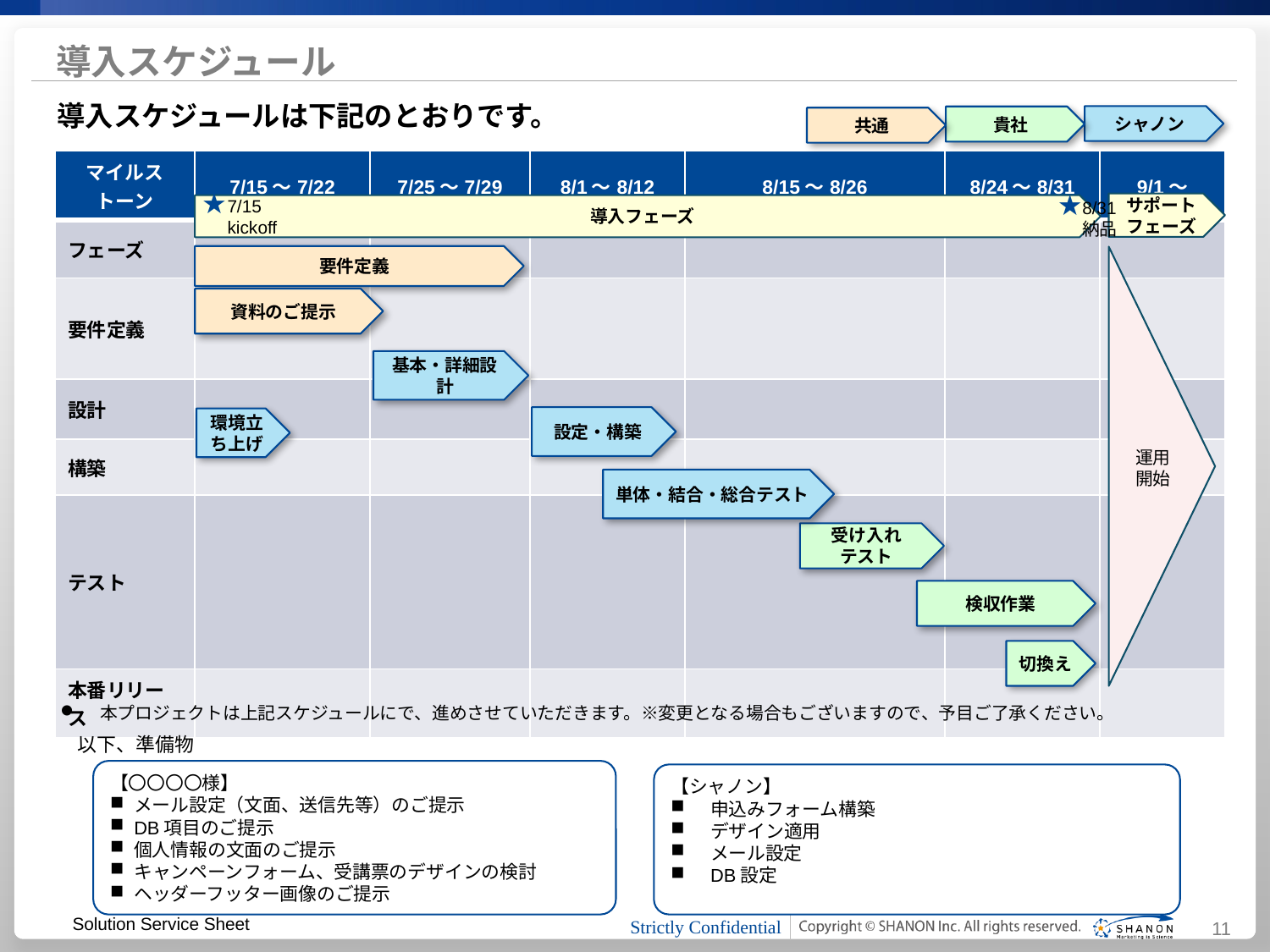

# 導入スケジュール
導入スケジュールは下記のとおりです。
シャノン
貴社
共通
| マイルストーン | 7/15～7/22 | 7/25～7/29 | 8/1～8/12 | 8/15～8/26 | 8/24～8/31 | 9/1～ |
| --- | --- | --- | --- | --- | --- | --- |
| フェーズ |  |  |  |  |  |  |
| 要件定義 |  |  |  |  |  |  |
| 設計 |  |  |  |  |  |  |
| 構築 |  |  |  |  |  |  |
| テスト |  |  |  |  |  |  |
| 本番リリース |  |  |  |  |  |  |
★
★
8/31
納品
7/15
kickoff
サポートフェーズ
導入フェーズ
要件定義
資料のご提示
基本・詳細設計
設定・構築
環境立ち上げ

運用開始
単体・結合・総合テスト
受け入れ
テスト
検収作業
切換え
本プロジェクトは上記スケジュールにで、進めさせていただきます。※変更となる場合もございますので、予目ご了承ください。
以下、準備物
【〇〇〇〇様】
メール設定（文面、送信先等）のご提示
DB項目のご提示
個人情報の文面のご提示
キャンペーンフォーム、受講票のデザインの検討
ヘッダーフッター画像のご提示
【シャノン】
申込みフォーム構築
デザイン適用
メール設定
DB設定

11